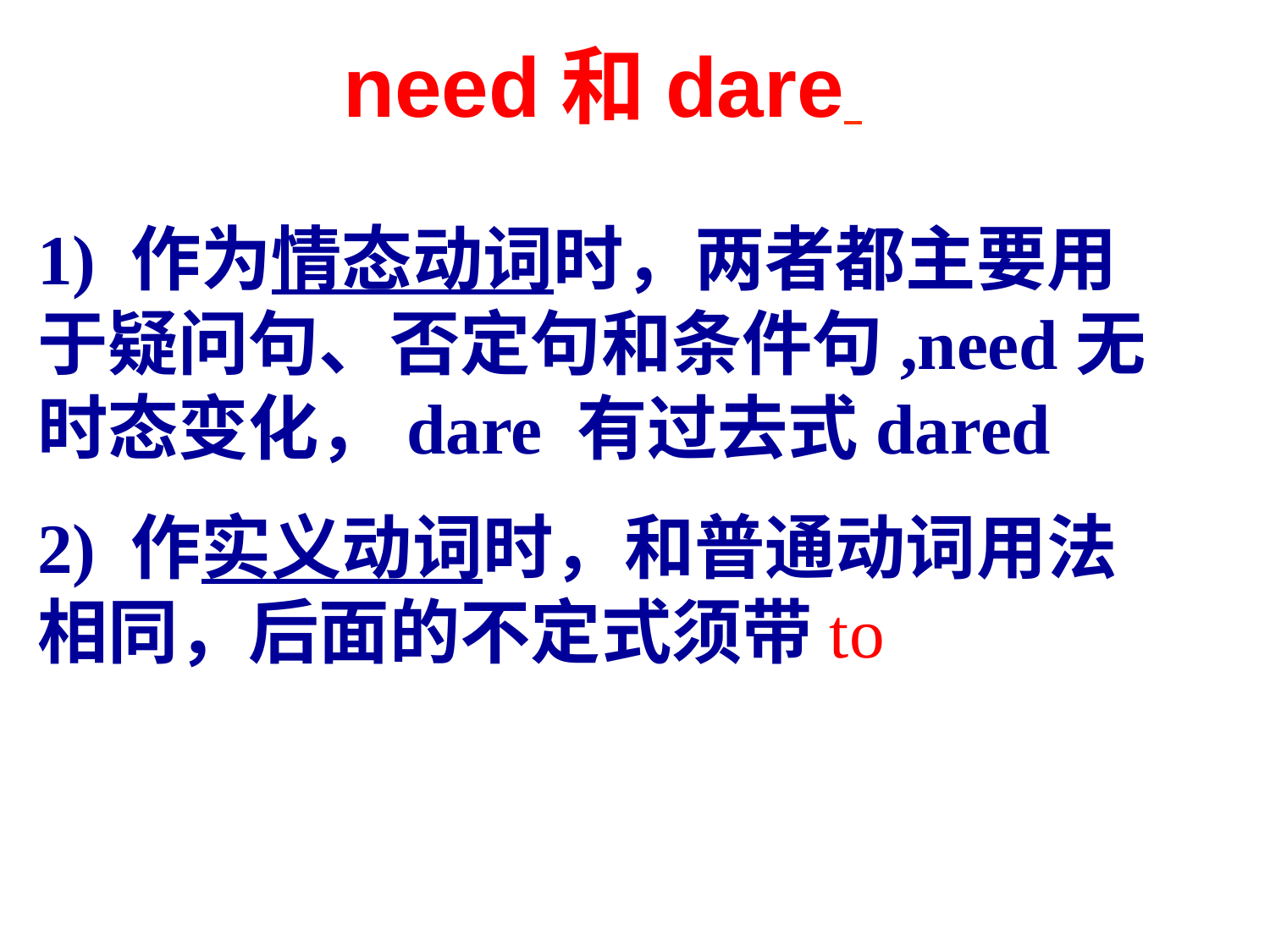

need和dare
1) 作为情态动词时，两者都主要用于疑问句、否定句和条件句,need无时态变化，dare 有过去式dared
2) 作实义动词时，和普通动词用法相同，后面的不定式须带to